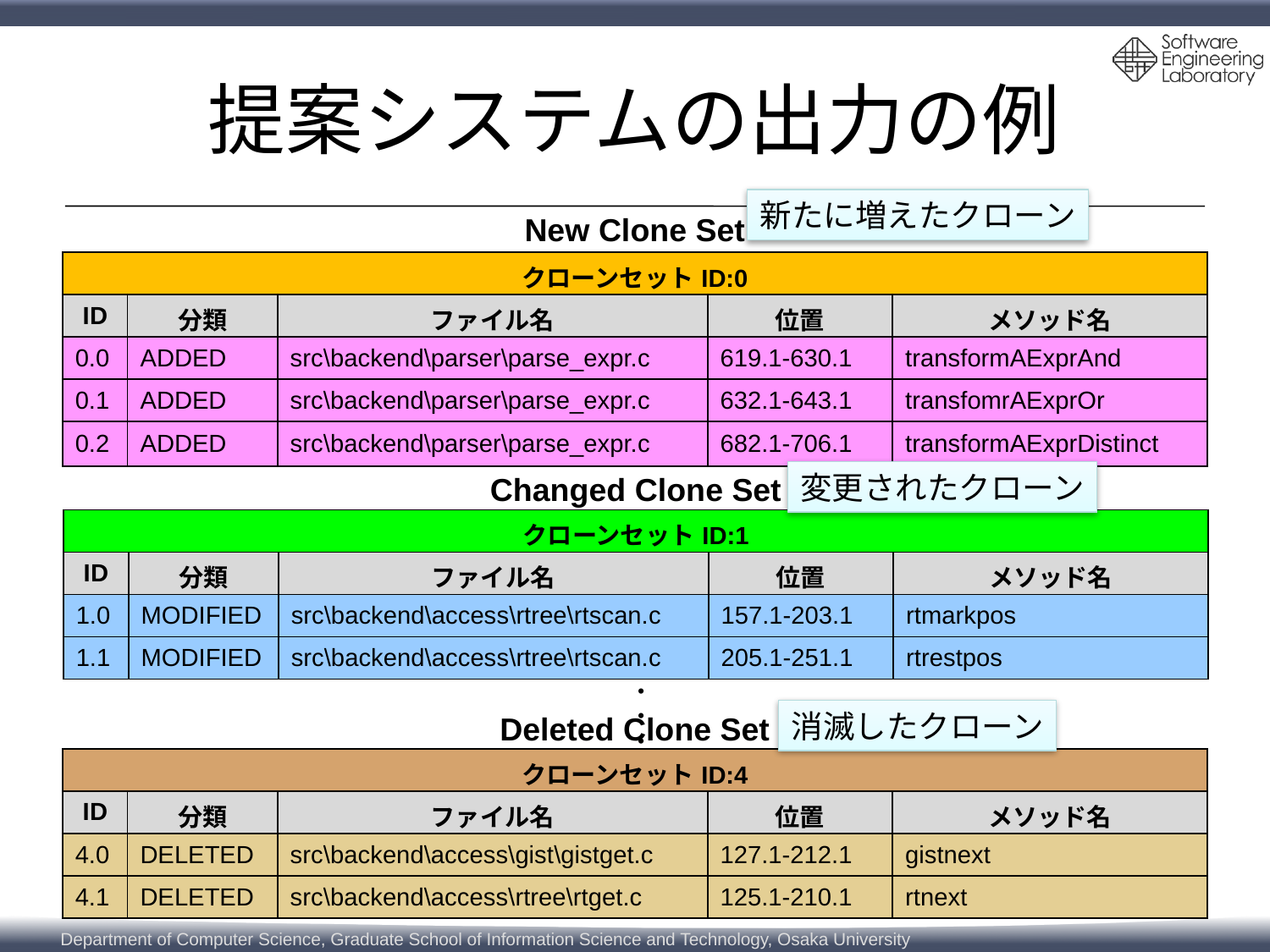

# 提案システムの出力の例
新たに増えたクローン
New Clone Set
| クローンセットID:0 |  |  |  |  |
| --- | --- | --- | --- | --- |
| ID | 分類 | ファイル名 | 位置 | メソッド名 |
| 0.0 | ADDED | src\backend\parser\parse\_expr.c | 619.1-630.1 | transformAExprAnd |
| 0.1 | ADDED | src\backend\parser\parse\_expr.c | 632.1-643.1 | transfomrAExprOr |
| 0.2 | ADDED | src\backend\parser\parse\_expr.c | 682.1-706.1 | transformAExprDistinct |
変更されたクローン
Changed Clone Set
| クローンセットID:1 |  |  |  |  |
| --- | --- | --- | --- | --- |
| ID | 分類 | ファイル名 | 位置 | メソッド名 |
| 1.0 | MODIFIED | src\backend\access\rtree\rtscan.c | 157.1-203.1 | rtmarkpos |
| 1.1 | MODIFIED | src\backend\access\rtree\rtscan.c | 205.1-251.1 | rtrestpos |
・・・
消滅したクローン
Deleted Clone Set
| クローンセットID:4 |  |  |  |  |
| --- | --- | --- | --- | --- |
| ID | 分類 | ファイル名 | 位置 | メソッド名 |
| 4.0 | DELETED | src\backend\access\gist\gistget.c | 127.1-212.1 | gistnext |
| 4.1 | DELETED | src\backend\access\rtree\rtget.c | 125.1-210.1 | rtnext |
10